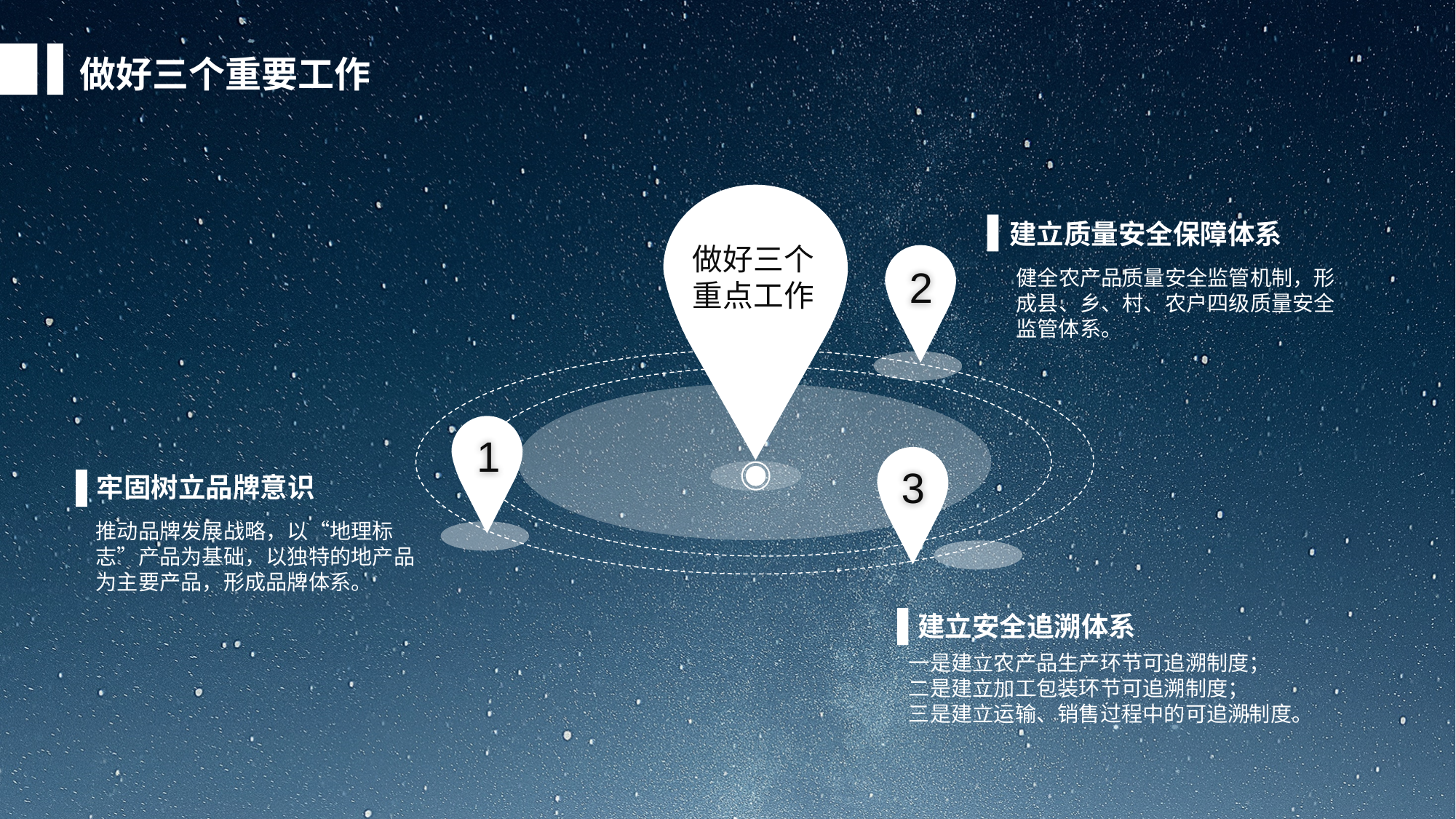

做好三个重要工作

做好三个重点工作

2

1

3

建立质量安全保障体系

健全农产品质量安全监管机制，形成县、乡、村、农户四级质量安全监管体系。
牢固树立品牌意识

推动品牌发展战略，以“地理标志”产品为基础，以独特的地产品为主要产品，形成品牌体系。
建立安全追溯体系

一是建立农产品生产环节可追溯制度；
二是建立加工包装环节可追溯制度；
三是建立运输、销售过程中的可追溯制度。